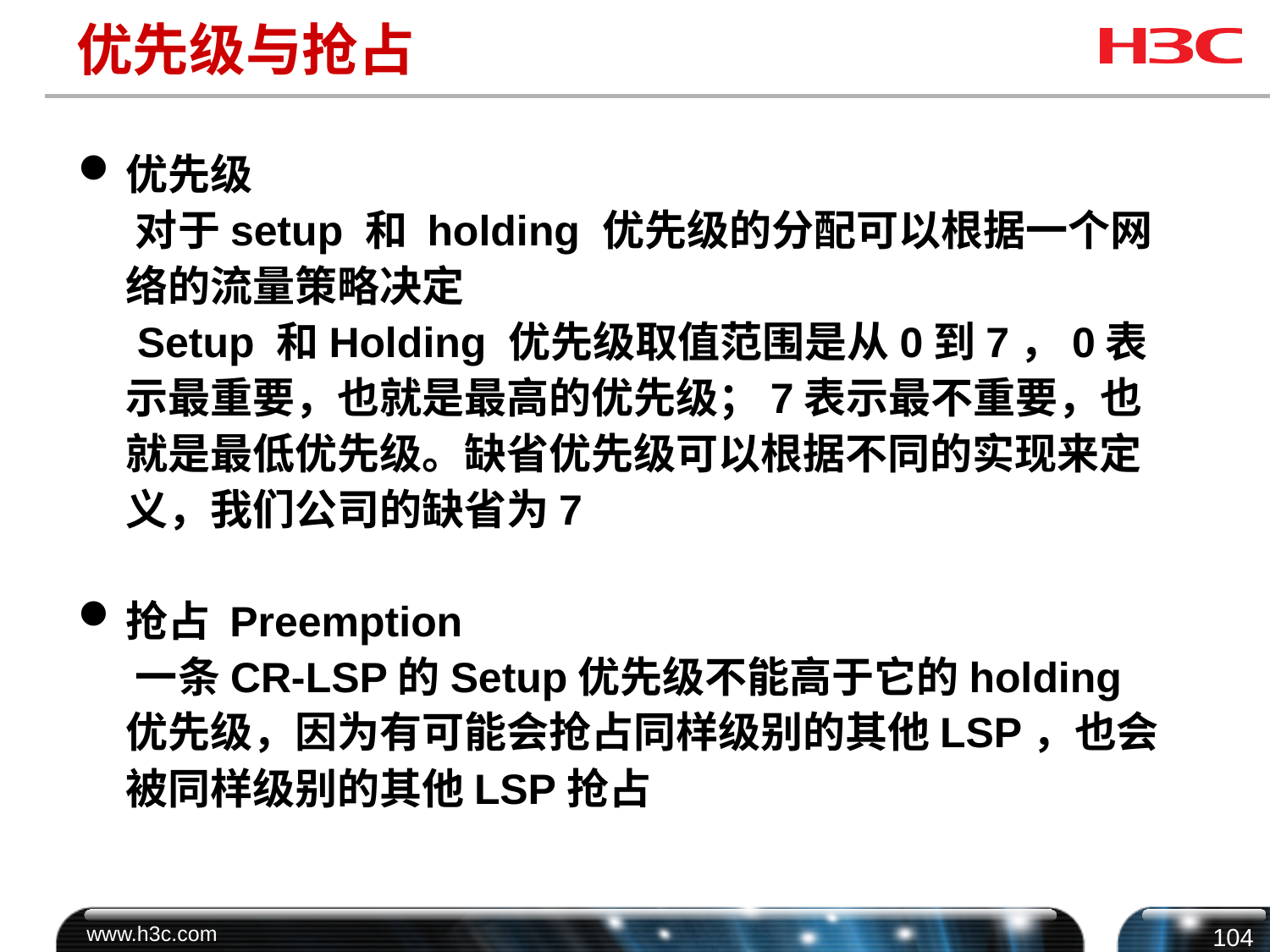

# 优先级与抢占
优先级
     对于setup 和 holding 优先级的分配可以根据一个网络的流量策略决定
     Setup 和Holding 优先级取值范围是从0到7，0表示最重要，也就是最高的优先级；7表示最不重要，也就是最低优先级。缺省优先级可以根据不同的实现来定义，我们公司的缺省为7

抢占 Preemption
     一条CR-LSP的Setup优先级不能高于它的holding 优先级，因为有可能会抢占同样级别的其他LSP，也会被同样级别的其他LSP抢占